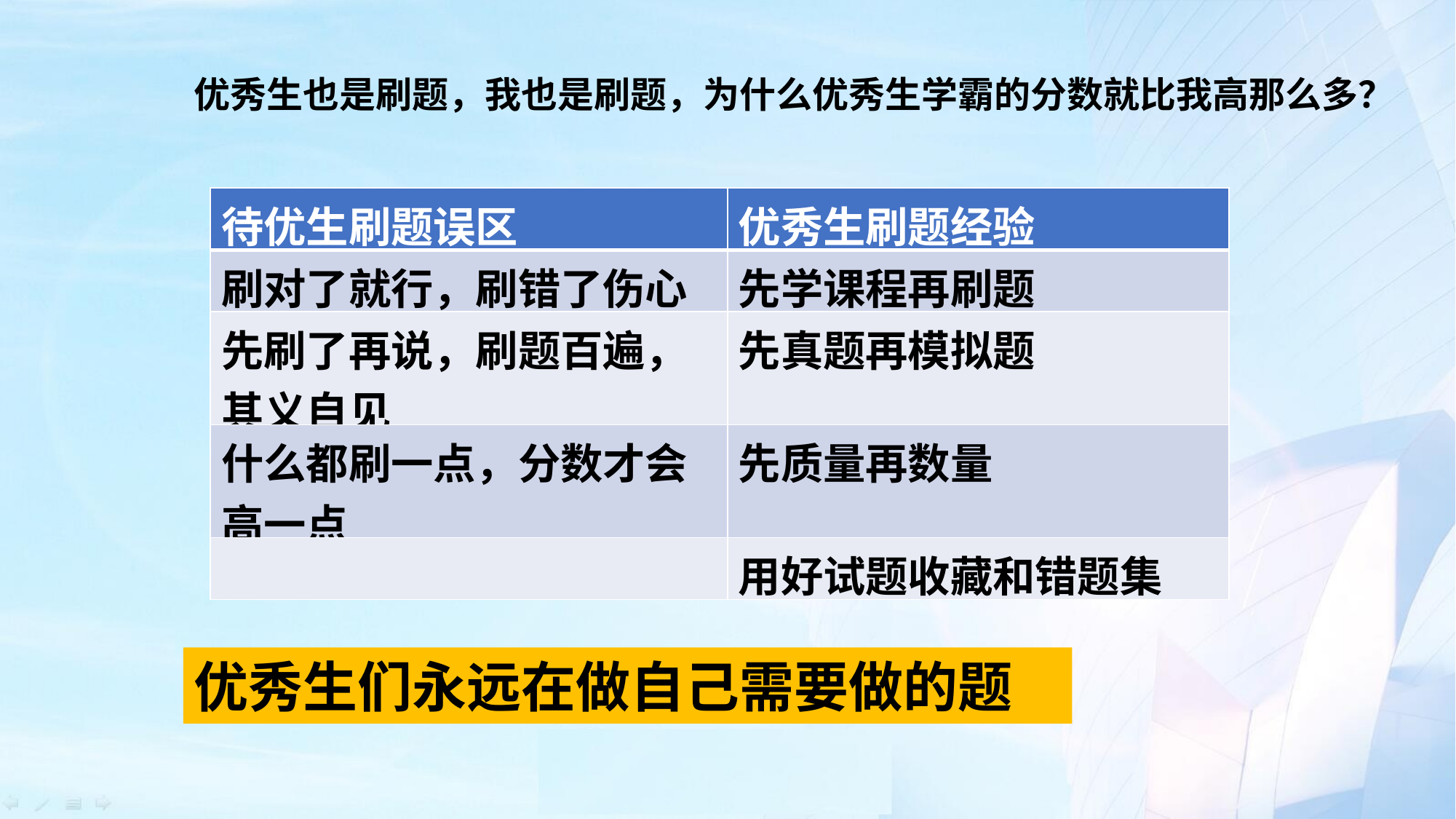

优秀生也是刷题，我也是刷题，为什么优秀生学霸的分数就比我高那么多？
| 待优生刷题误区 | 优秀生刷题经验 |
| --- | --- |
| 刷对了就行，刷错了伤心 | 先学课程再刷题 |
| 先刷了再说，刷题百遍，其义自见 | 先真题再模拟题 |
| 什么都刷一点，分数才会高一点 | 先质量再数量 |
|  | 用好试题收藏和错题集 |
优秀生们永远在做自己需要做的题
72